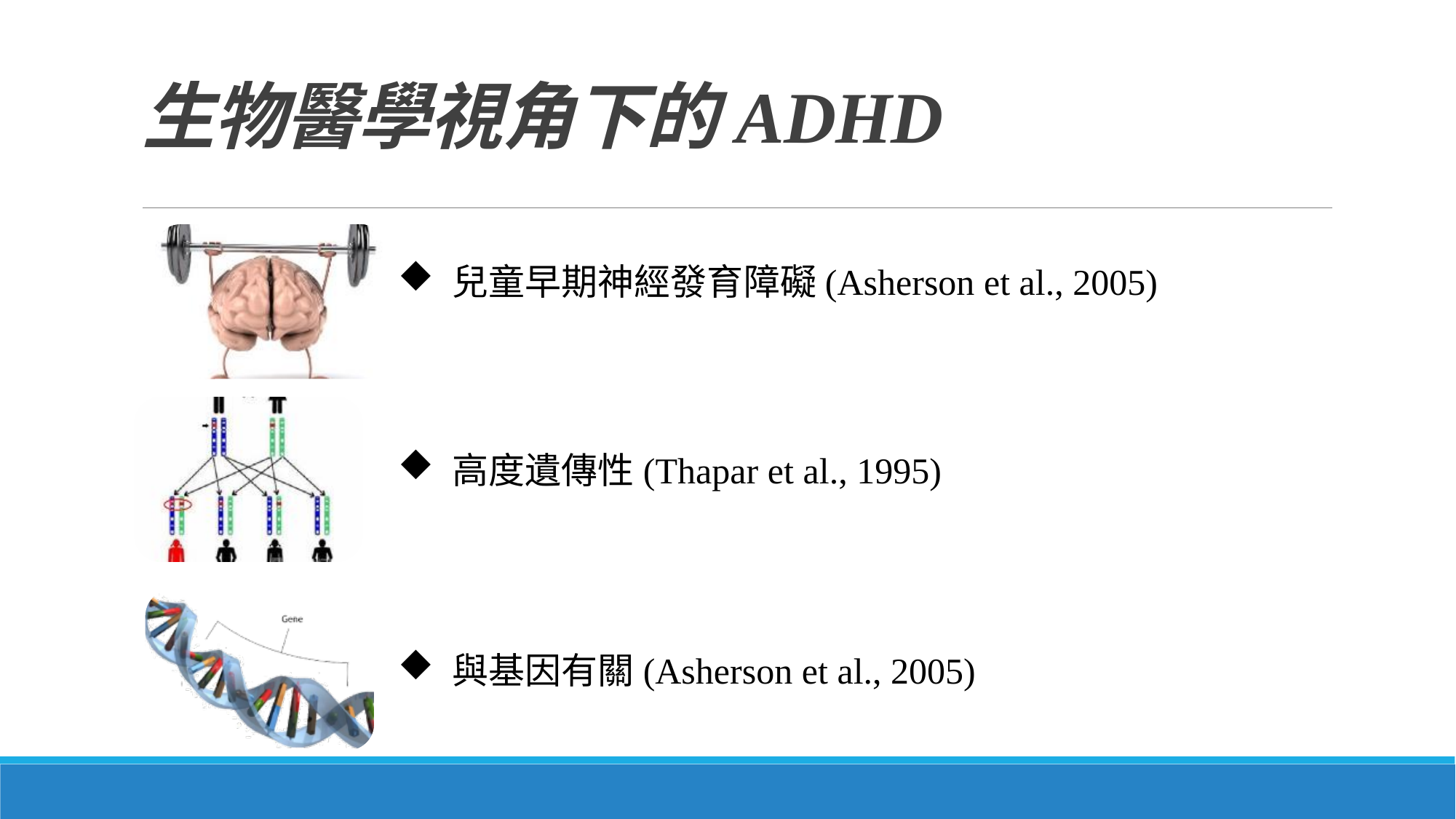

# 生物醫學視角下的ADHD

兒童早期神經發育障礙(Asherson et al., 2005)

高度遺傳性(Thapar et al., 1995)

與基因有關(Asherson et al., 2005)